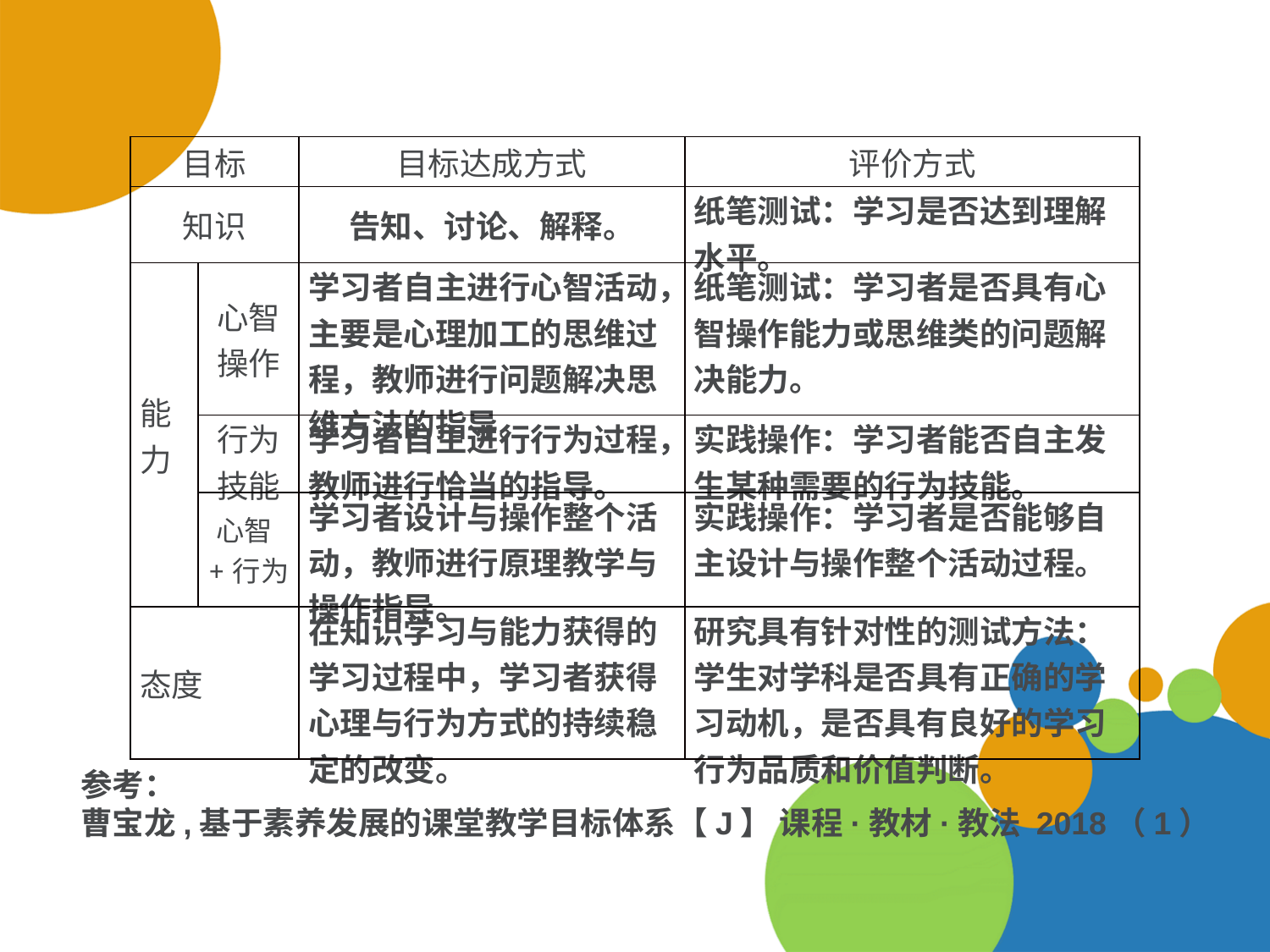

| 目标 |  | 目标达成方式 | 评价方式 |
| --- | --- | --- | --- |
| 知识 |  | 告知、讨论、解释。 | 纸笔测试：学习是否达到理解水平。 |
| 能力 | 心智操作 | 学习者自主进行心智活动，主要是心理加工的思维过程，教师进行问题解决思维方法的指导。 | 纸笔测试：学习者是否具有心智操作能力或思维类的问题解决能力。 |
|  | 行为技能 | 学习者自主进行行为过程，教师进行恰当的指导。 | 实践操作：学习者能否自主发生某种需要的行为技能。 |
|  | 心智+行为 | 学习者设计与操作整个活动，教师进行原理教学与操作指导。 | 实践操作：学习者是否能够自主设计与操作整个活动过程。 |
| 态度 |  | 在知识学习与能力获得的学习过程中，学习者获得心理与行为方式的持续稳定的改变。 | 研究具有针对性的测试方法：学生对学科是否具有正确的学习动机，是否具有良好的学习行为品质和价值判断。 |
参考：
曹宝龙,基于素养发展的课堂教学目标体系【J】 课程·教材·教法 2018（1）